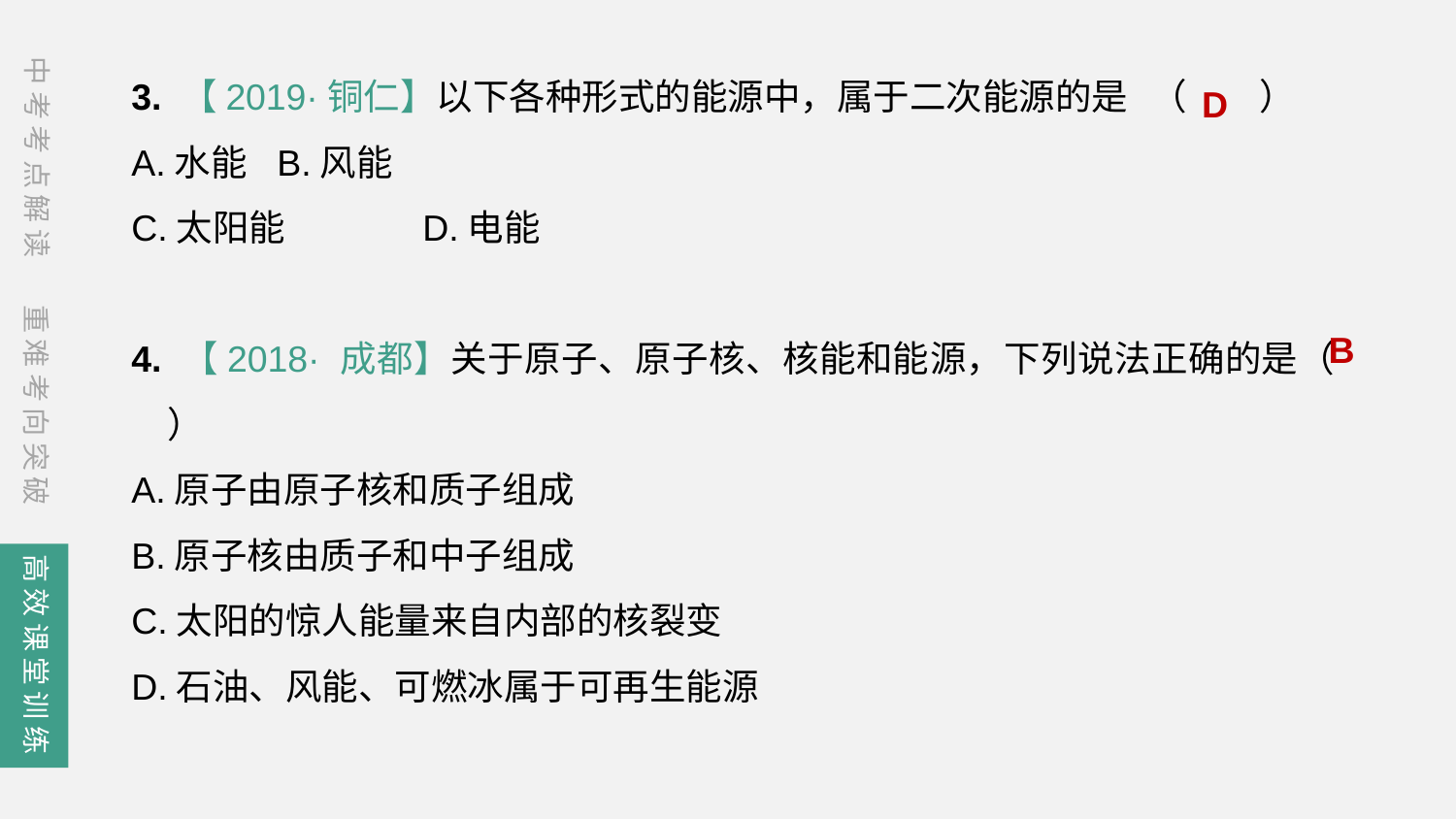

中考考点解读
3. 【2019·铜仁】以下各种形式的能源中，属于二次能源的是	（　　）
A.水能	B.风能
C.太阳能	D.电能

4. 【2018· 成都】关于原子、原子核、核能和能源，下列说法正确的是（　　）
A.原子由原子核和质子组成
B.原子核由质子和中子组成
C.太阳的惊人能量来自内部的核裂变
D.石油、风能、可燃冰属于可再生能源
D
重难考向突破
B
高效课堂训练